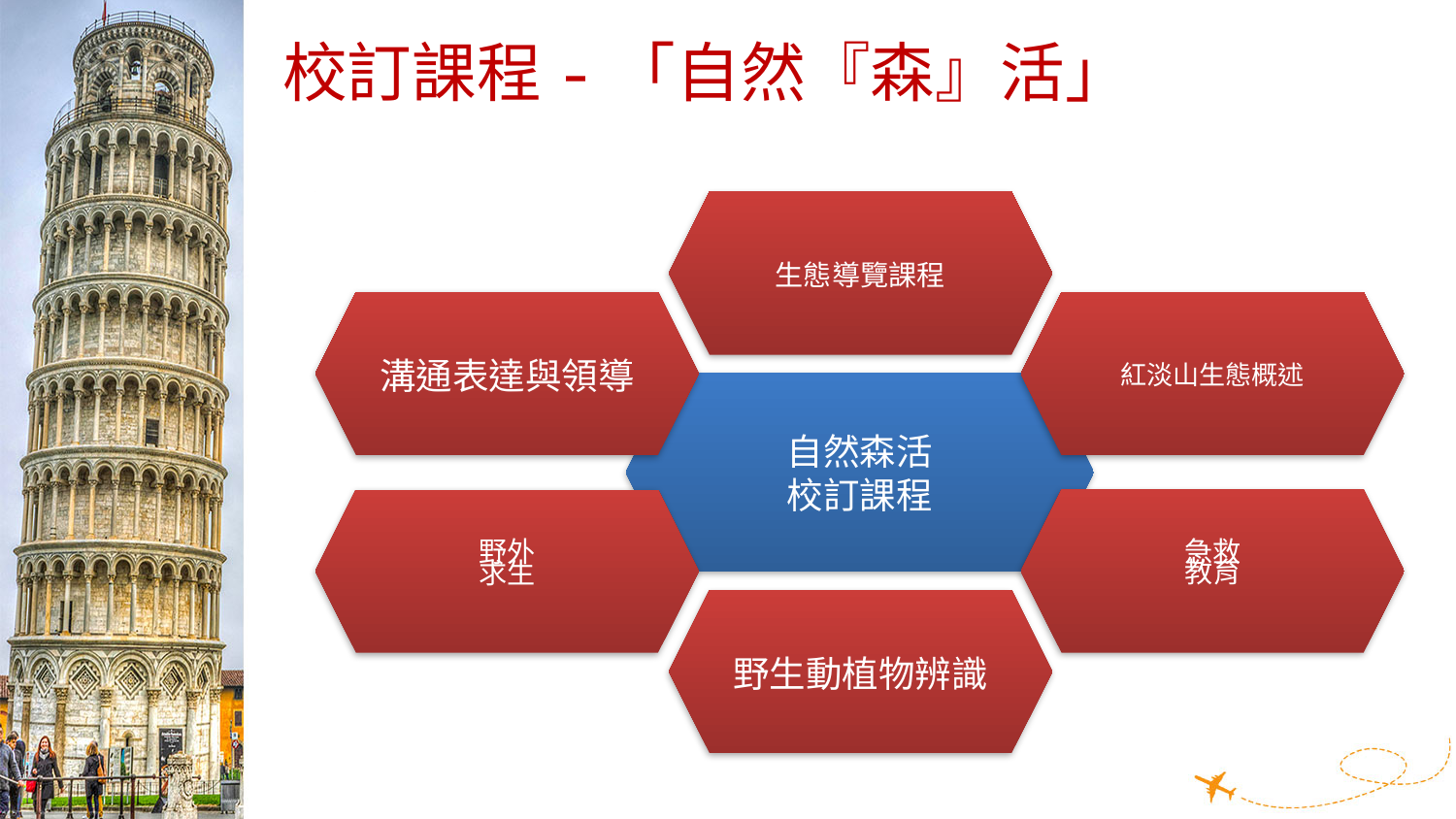

# 校訂課程-「自然『森』活」
自然森活
校訂課程
生態導覽課程
紅淡山生態概述
急救
教育
野生動植物辨識
野外
求生
溝通表達與領導